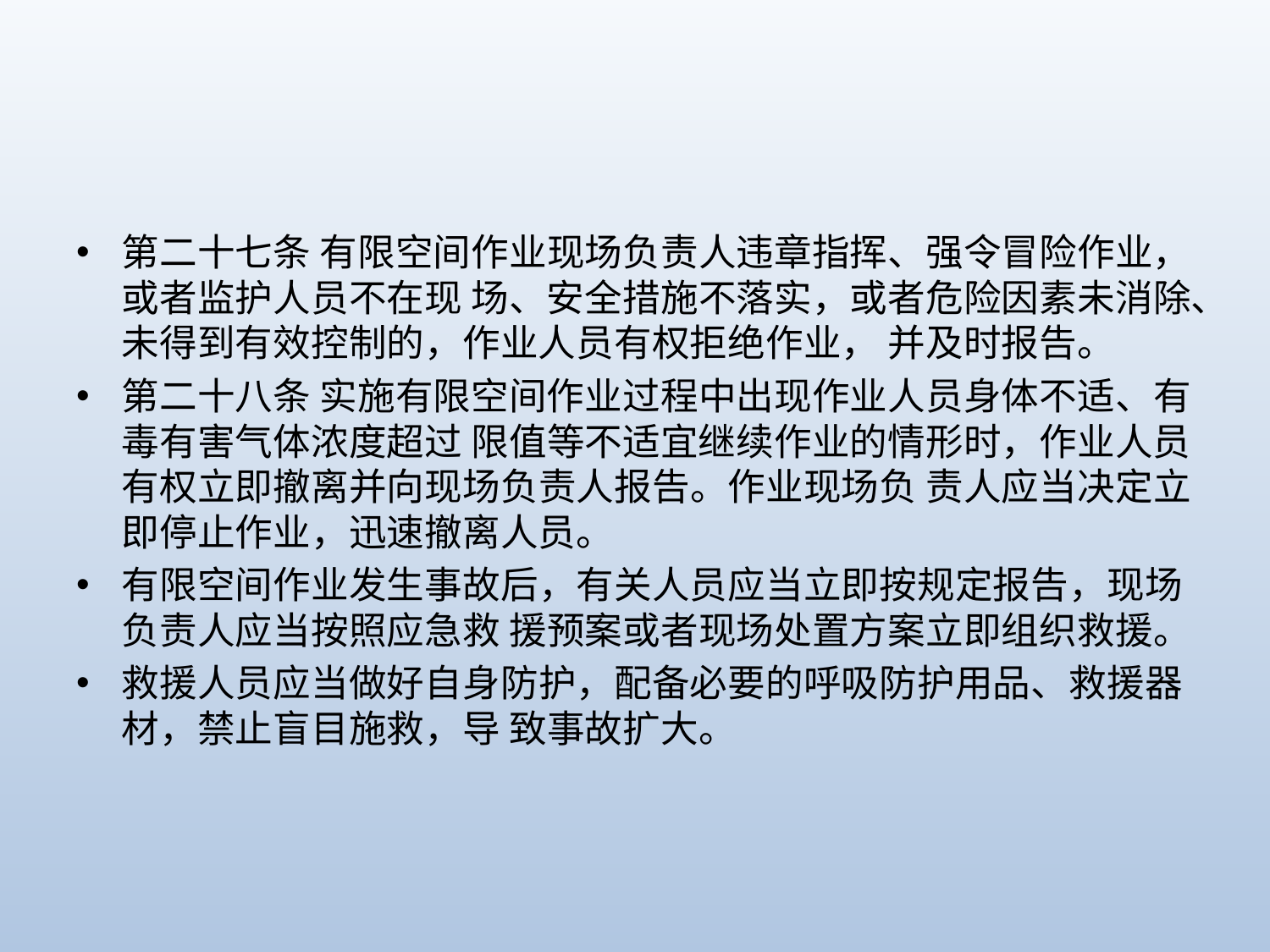

#
第二十七条 有限空间作业现场负责人违章指挥、强令冒险作业，或者监护人员不在现 场、安全措施不落实，或者危险因素未消除、未得到有效控制的，作业人员有权拒绝作业， 并及时报告。
第二十八条 实施有限空间作业过程中出现作业人员身体不适、有毒有害气体浓度超过 限值等不适宜继续作业的情形时，作业人员有权立即撤离并向现场负责人报告。作业现场负 责人应当决定立即停止作业，迅速撤离人员。
有限空间作业发生事故后，有关人员应当立即按规定报告，现场负责人应当按照应急救 援预案或者现场处置方案立即组织救援。
救援人员应当做好自身防护，配备必要的呼吸防护用品、救援器材，禁止盲目施救，导 致事故扩大。